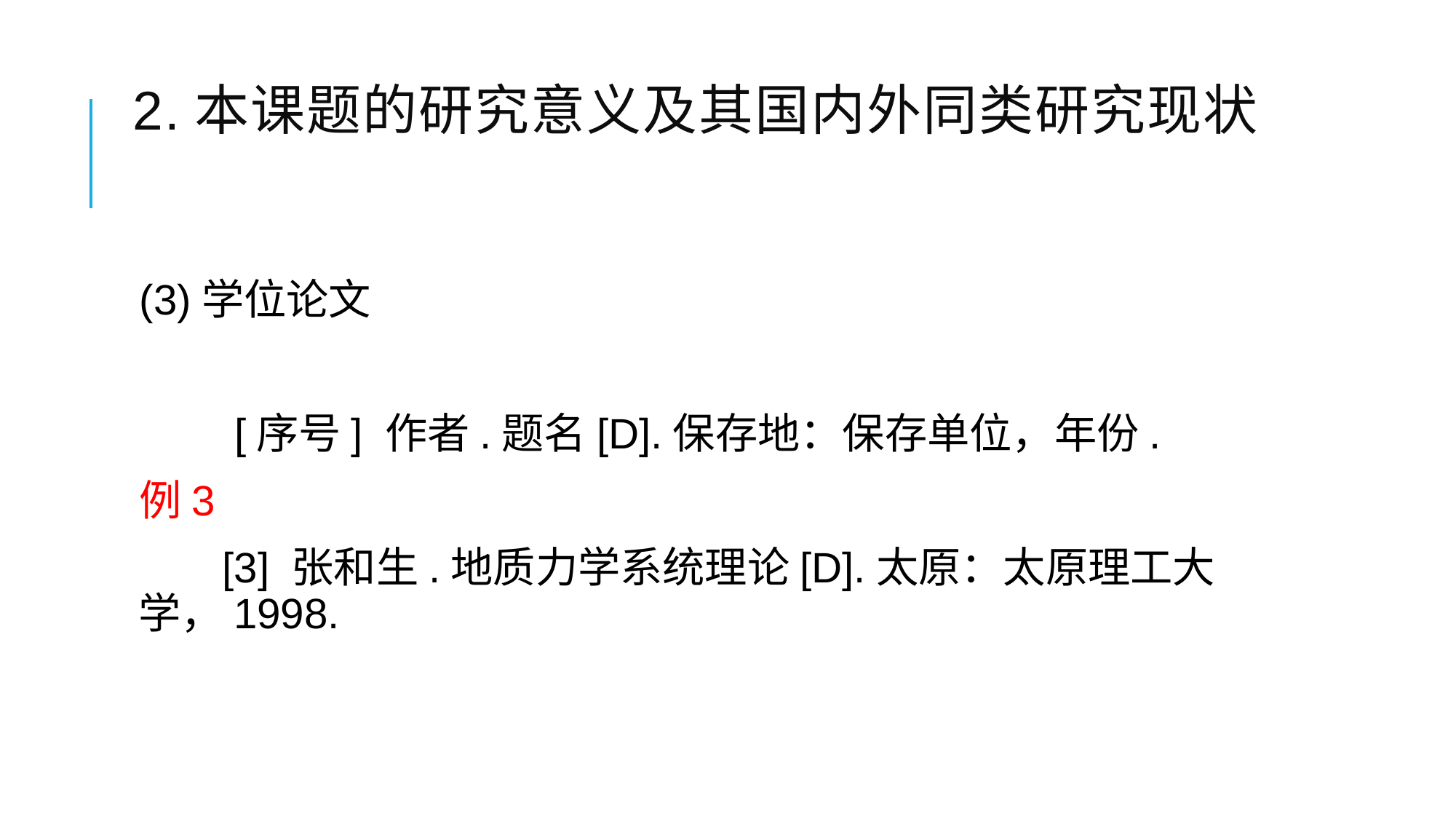

# 2.本课题的研究意义及其国内外同类研究现状
(3)学位论文

　　[序号] 作者.题名[D].保存地：保存单位，年份.
例3
       [3] 张和生.地质力学系统理论[D].太原：太原理工大学，1998.